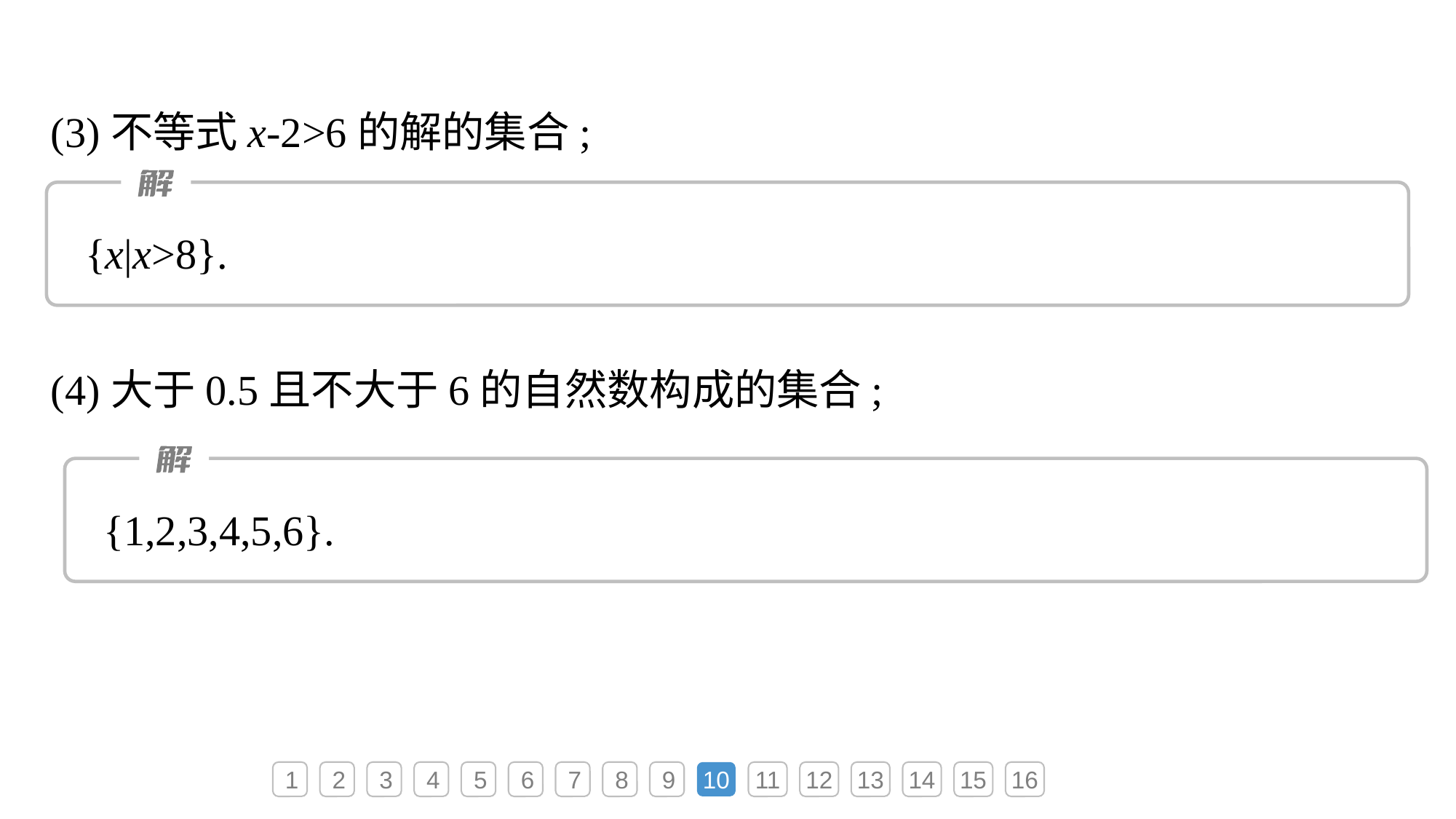

(3)不等式x-2>6的解的集合;

{x|x>8}.
(4)大于0.5且不大于6的自然数构成的集合;

{1,2,3,4,5,6}.
1
2
3
4
5
6
7
8
9
10
11
12
13
14
15
16